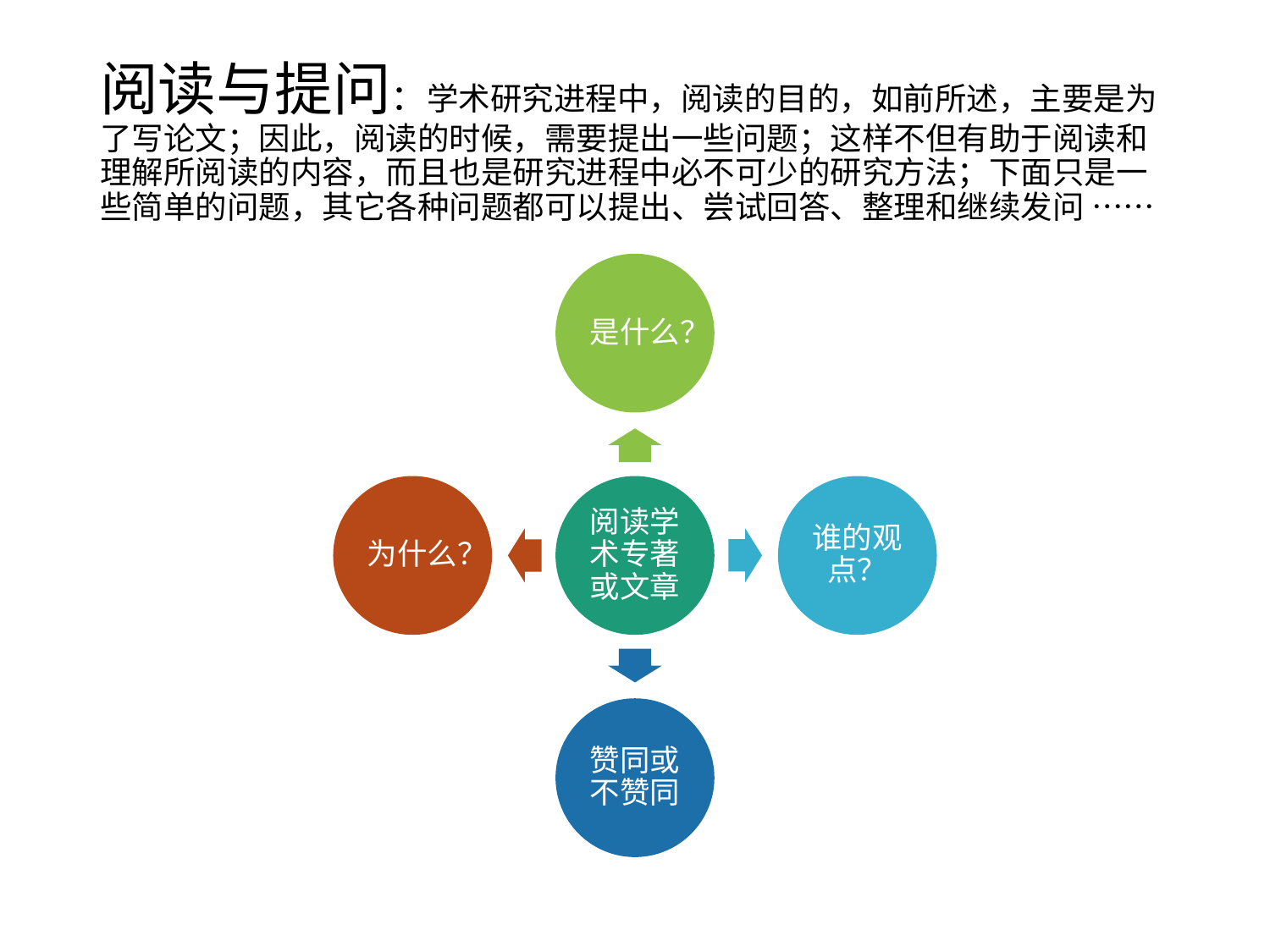

# 阅读与提问：学术研究进程中，阅读的目的，如前所述，主要是为了写论文；因此，阅读的时候，需要提出一些问题；这样不但有助于阅读和理解所阅读的内容，而且也是研究进程中必不可少的研究方法；下面只是一些简单的问题，其它各种问题都可以提出、尝试回答、整理和继续发问 ……
阅读学术专著或文章

是什么？

谁的观点？

赞同或不赞同

为什么？